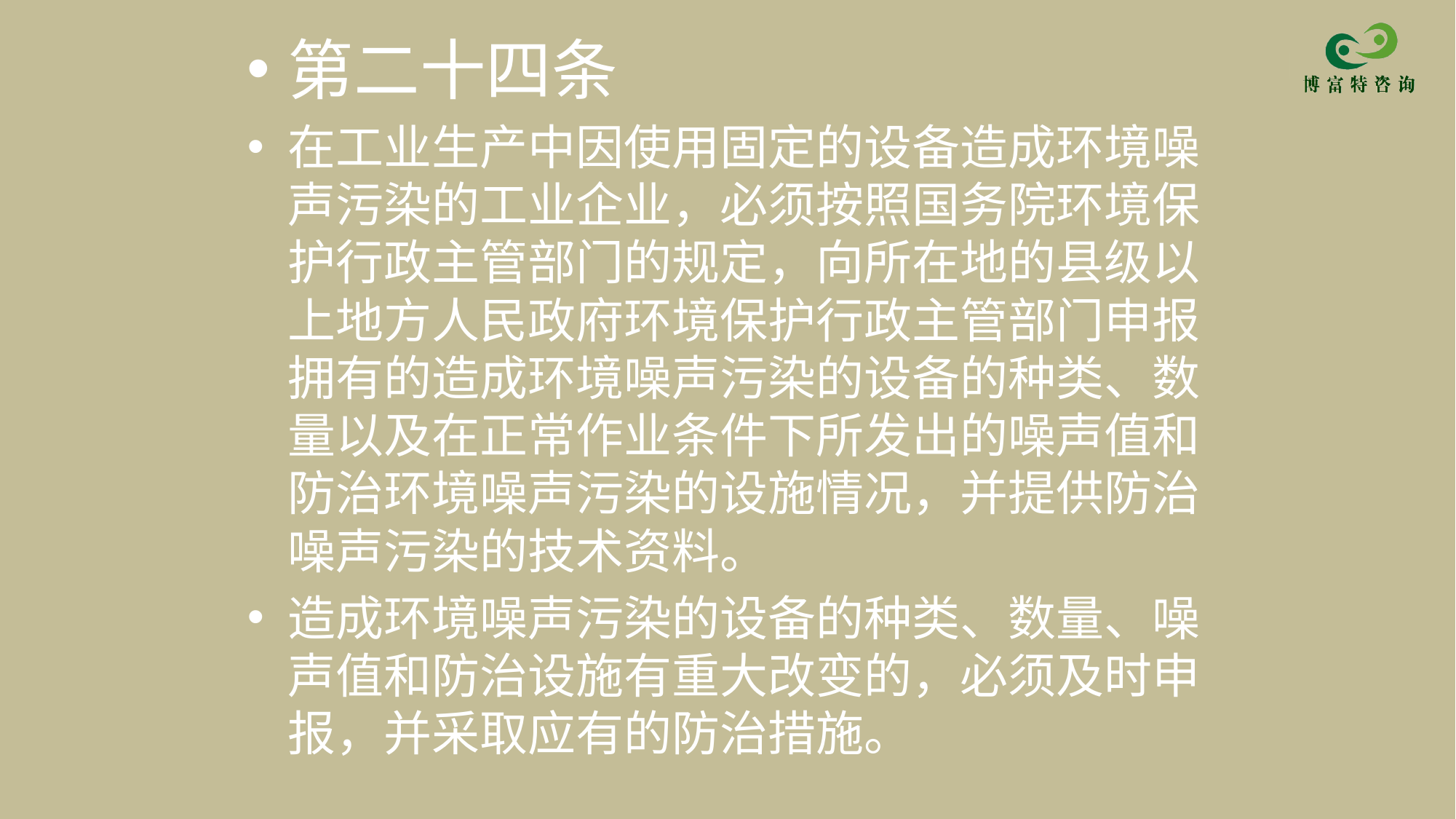

第二十四条
在工业生产中因使用固定的设备造成环境噪声污染的工业企业，必须按照国务院环境保护行政主管部门的规定，向所在地的县级以上地方人民政府环境保护行政主管部门申报拥有的造成环境噪声污染的设备的种类、数量以及在正常作业条件下所发出的噪声值和防治环境噪声污染的设施情况，并提供防治噪声污染的技术资料。
造成环境噪声污染的设备的种类、数量、噪声值和防治设施有重大改变的，必须及时申报，并采取应有的防治措施。

#